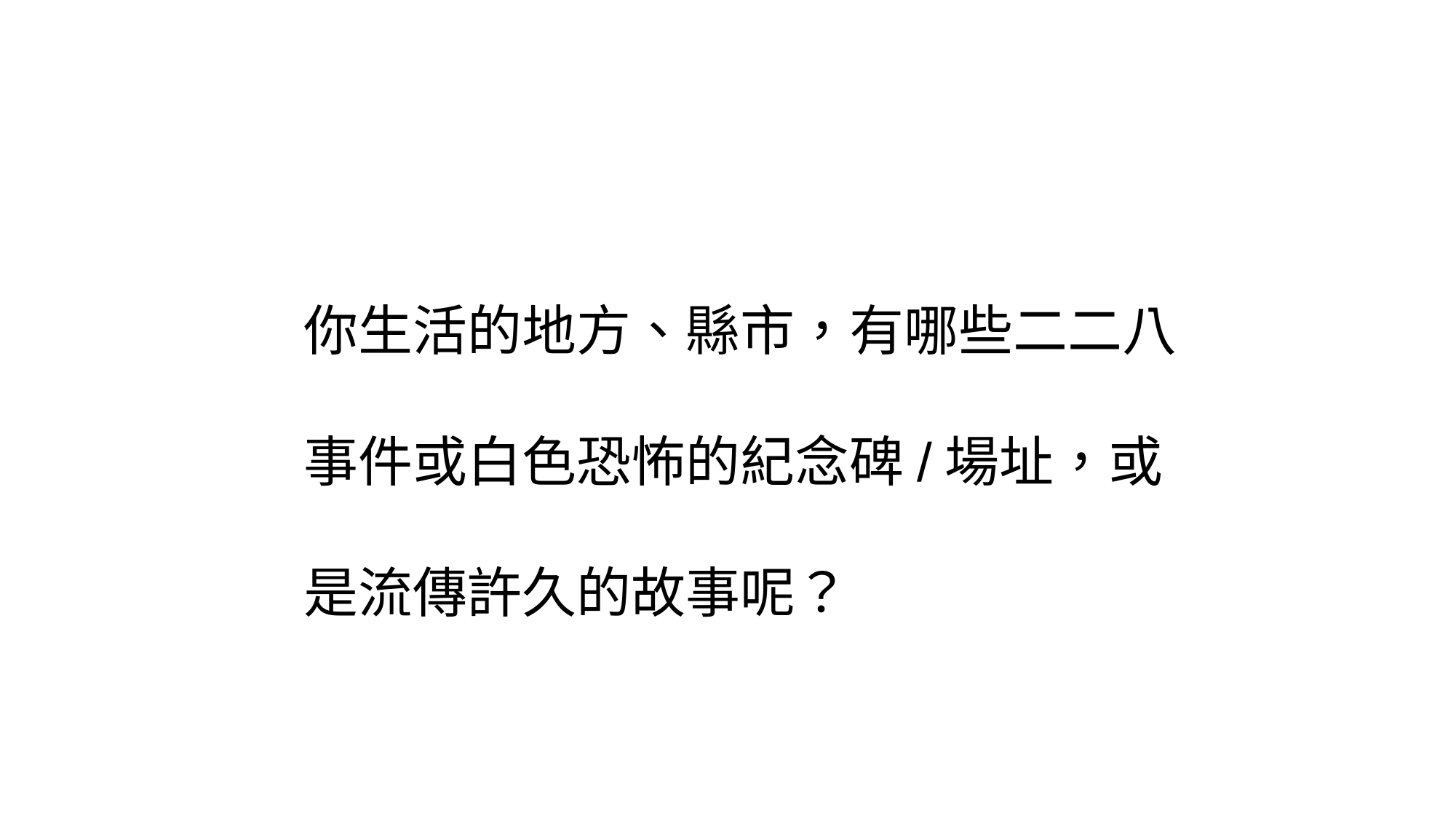

# 你生活的地方、縣市，有哪些二二八事件或白色恐怖的紀念碑/場址，或是流傳許久的故事呢？